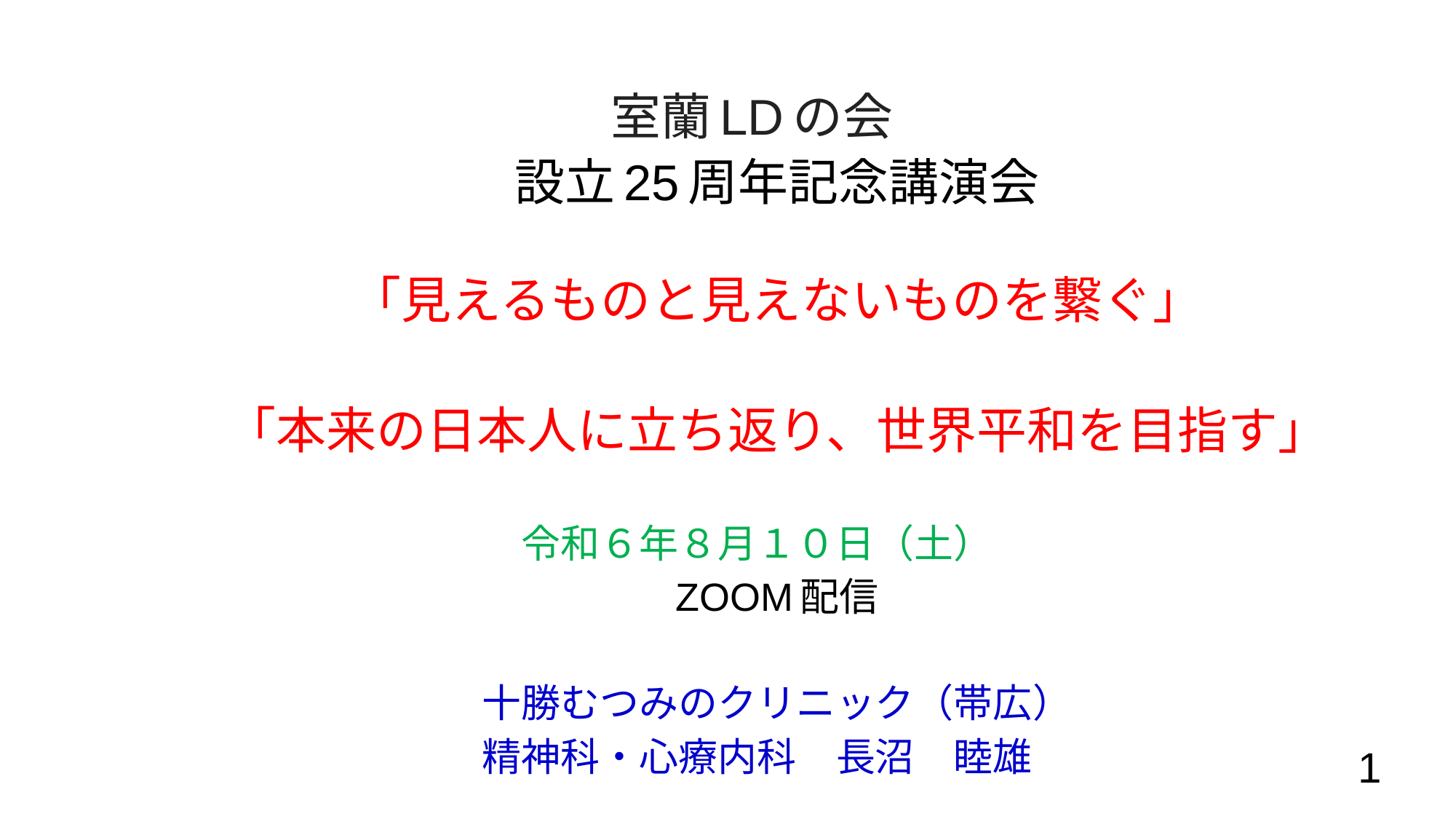

室蘭LDの会
設立25周年記念講演会

「見えるものと見えないものを繋ぐ」

「本来の日本人に立ち返り、世界平和を目指す」

令和６年８月１０日（土）
ZOOM配信

十勝むつみのクリニック（帯広）
精神科・心療内科　長沼　睦雄

1